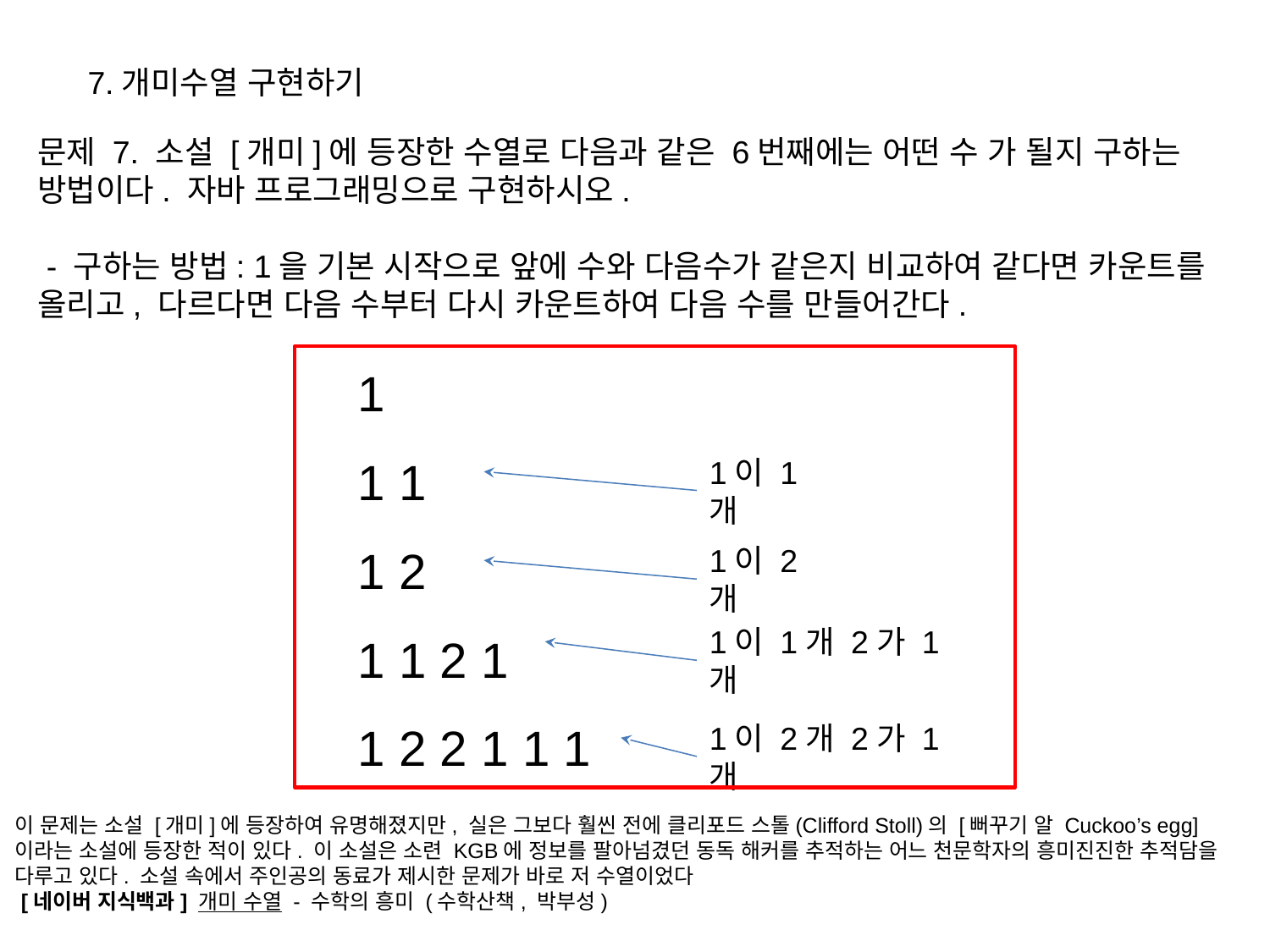

7.개미수열 구현하기
문제 7. 소설 [개미]에 등장한 수열로 다음과 같은 6번째에는 어떤 수 가 될지 구하는 방법이다. 자바 프로그래밍으로 구현하시오.

 - 구하는 방법: 1을 기본 시작으로 앞에 수와 다음수가 같은지 비교하여 같다면 카운트를 올리고, 다르다면 다음 수부터 다시 카운트하여 다음 수를 만들어간다.
1
1 1
1 2
1 1 2 1
1 2 2 1 1 1

1이 1개
1이 2개
1이 1개 2가 1개
1이 2개 2가 1개
이 문제는 소설 [개미]에 등장하여 유명해졌지만, 실은 그보다 훨씬 전에 클리포드 스톨(Clifford Stoll)의 [뻐꾸기 알 Cuckoo’s egg]이라는 소설에 등장한 적이 있다. 이 소설은 소련 KGB에 정보를 팔아넘겼던 동독 해커를 추적하는 어느 천문학자의 흥미진진한 추적담을 다루고 있다. 소설 속에서 주인공의 동료가 제시한 문제가 바로 저 수열이었다
 [네이버 지식백과] 개미 수열 - 수학의 흥미 (수학산책, 박부성)